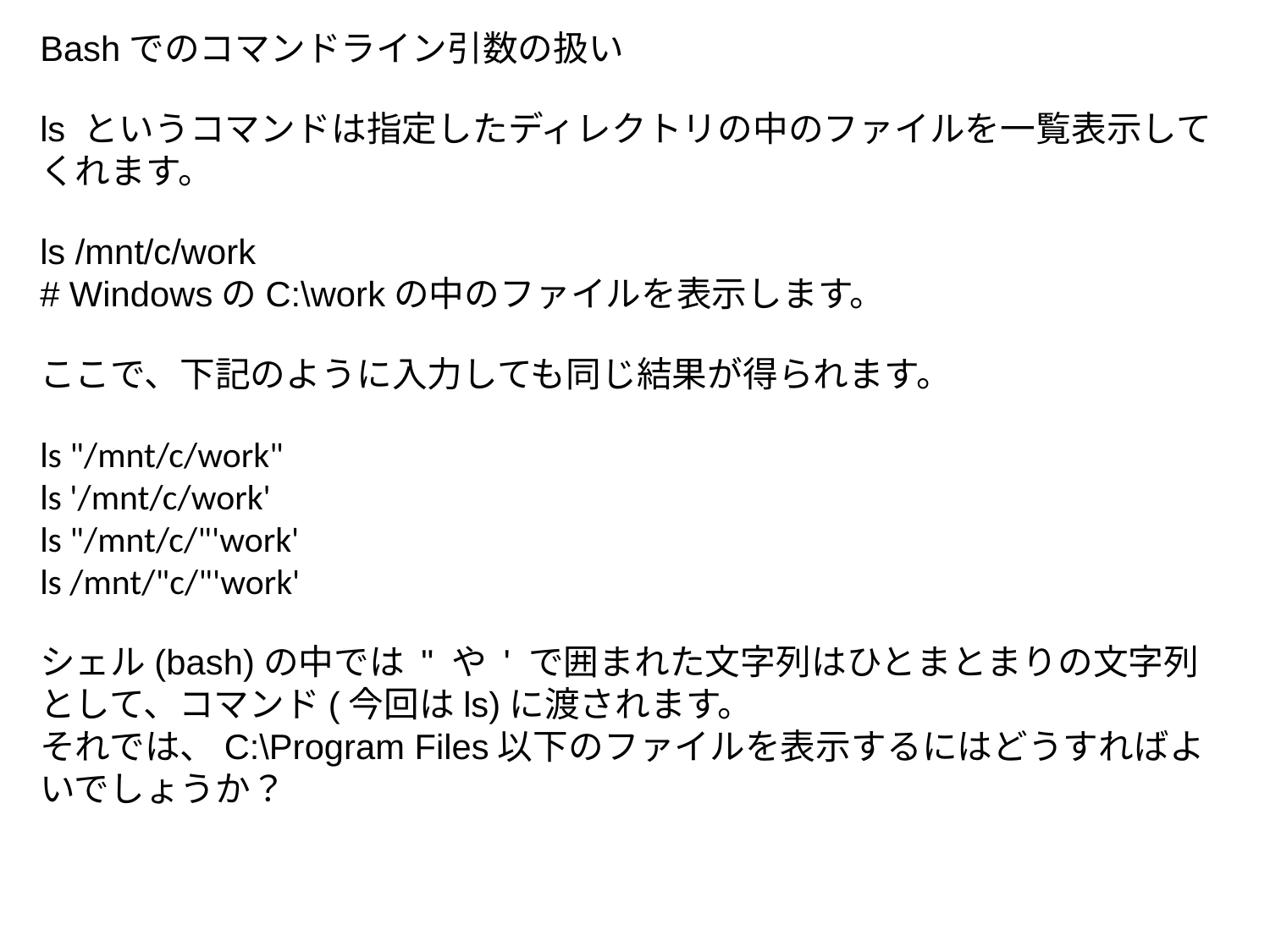

Bashでのコマンドライン引数の扱い

ls というコマンドは指定したディレクトリの中のファイルを一覧表示してくれます。

ls /mnt/c/work
# WindowsのC:\workの中のファイルを表示します。

ここで、下記のように入力しても同じ結果が得られます。

ls "/mnt/c/work"
ls '/mnt/c/work'
ls "/mnt/c/"'work'
ls /mnt/"c/"'work'

シェル(bash)の中では " や ' で囲まれた文字列はひとまとまりの文字列として、コマンド(今回はls)に渡されます。
それでは、C:\Program Files以下のファイルを表示するにはどうすればよいでしょうか？